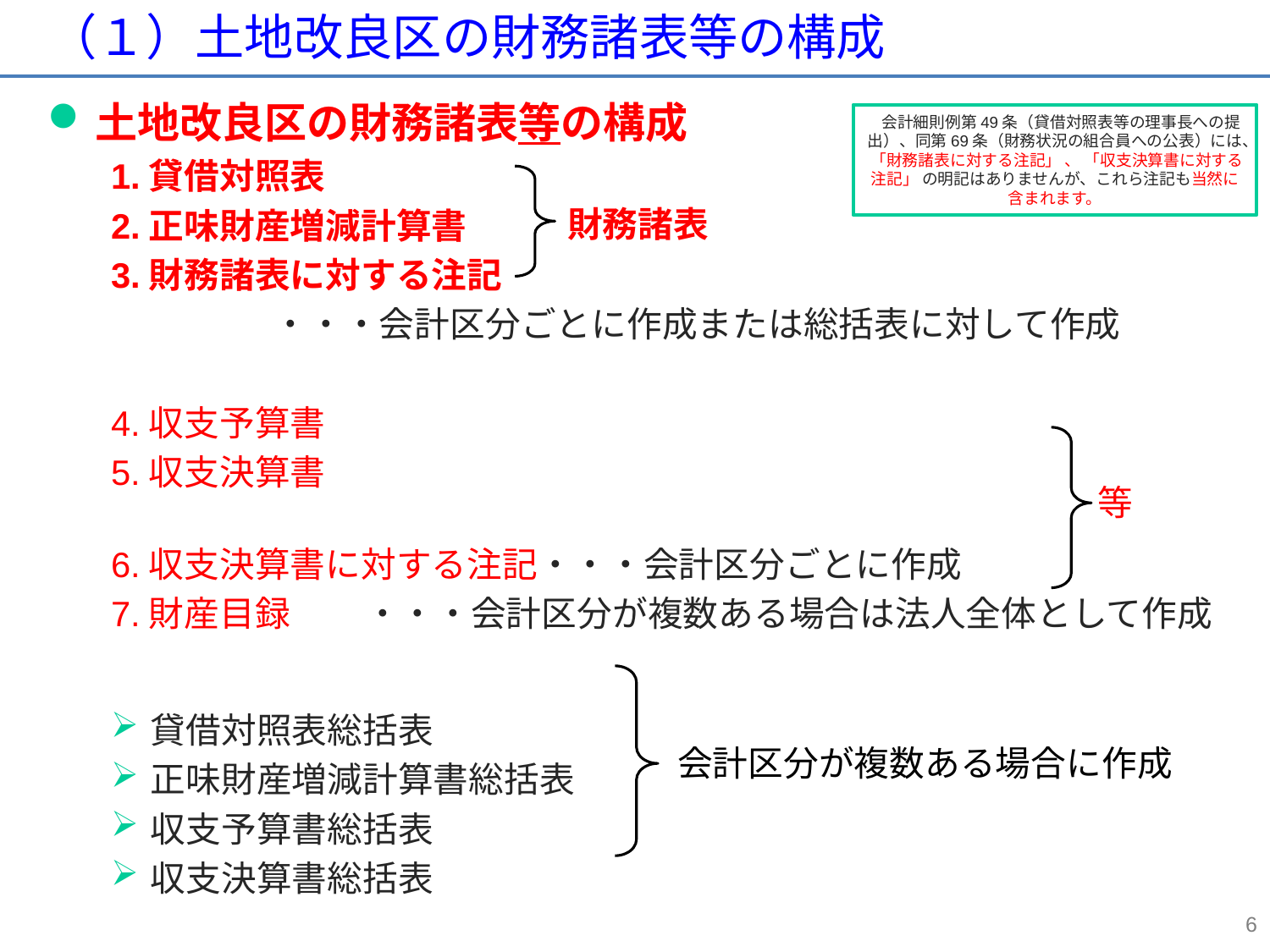

# （１）土地改良区の財務諸表等の構成
土地改良区の財務諸表等の構成
1.貸借対照表
2.正味財産増減計算書
3.財務諸表に対する注記
	　・・・会計区分ごとに作成または総括表に対して作成

4.収支予算書
5.収支決算書
6.収支決算書に対する注記・・・会計区分ごとに作成
7.財産目録	・・・会計区分が複数ある場合は法人全体として作成

貸借対照表総括表
正味財産増減計算書総括表
収支予算書総括表
収支決算書総括表

会計細則例第49条（貸借対照表等の理事長への提出）、同第69条（財務状況の組合員への公表）には、 「財務諸表に対する注記」 、 「収支決算書に対する注記」 の明記はありませんが、これら注記も当然に含まれます。

財務諸表

等

会計区分が複数ある場合に作成
6